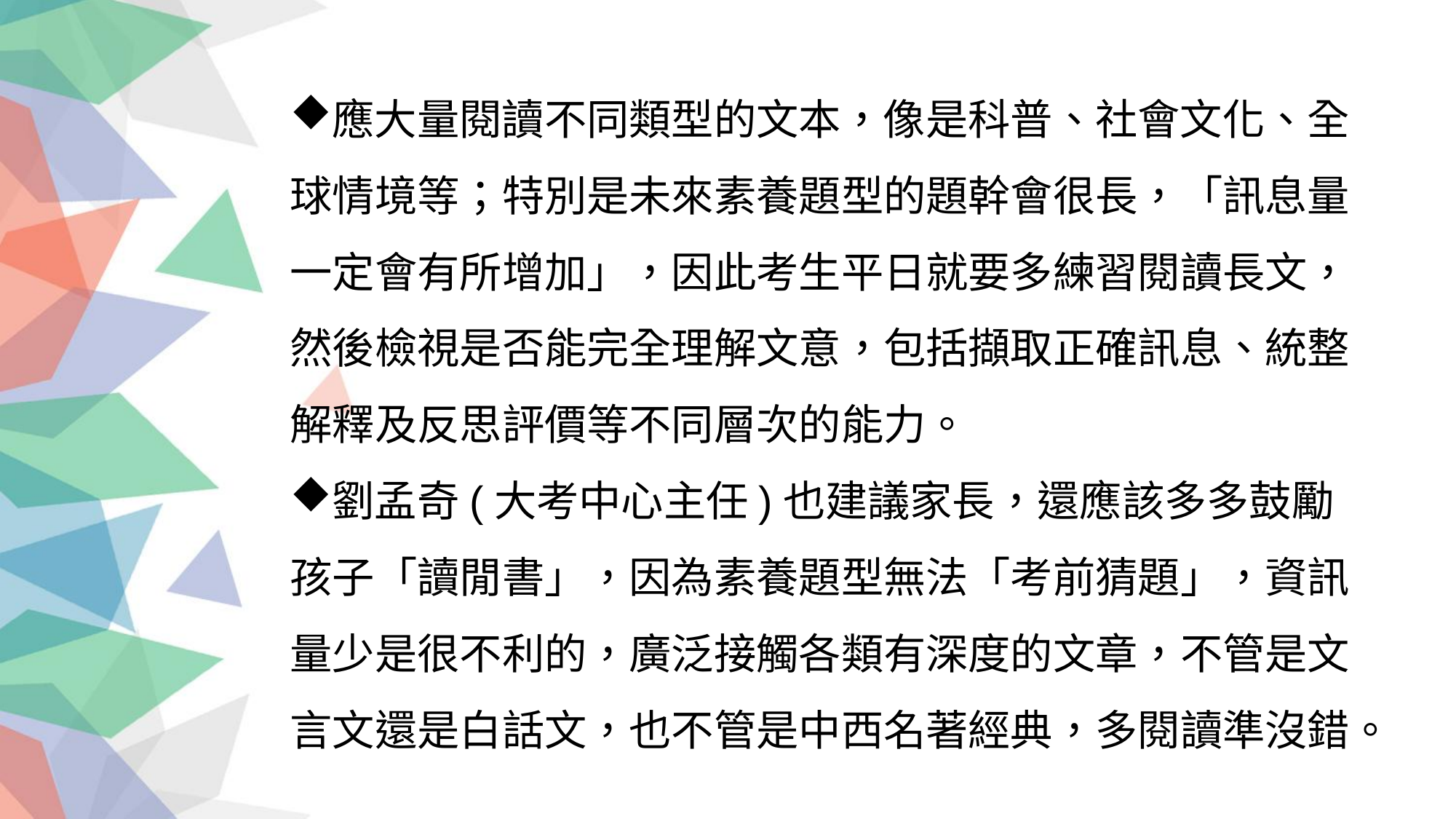

應大量閱讀不同類型的文本，像是科普、社會文化、全球情境等；特別是未來素養題型的題幹會很長，「訊息量一定會有所增加」，因此考生平日就要多練習閱讀長文，然後檢視是否能完全理解文意，包括擷取正確訊息、統整解釋及反思評價等不同層次的能力。
劉孟奇(大考中心主任)也建議家長，還應該多多鼓勵孩子「讀閒書」，因為素養題型無法「考前猜題」，資訊量少是很不利的，廣泛接觸各類有深度的文章，不管是文言文還是白話文，也不管是中西名著經典，多閱讀準沒錯。